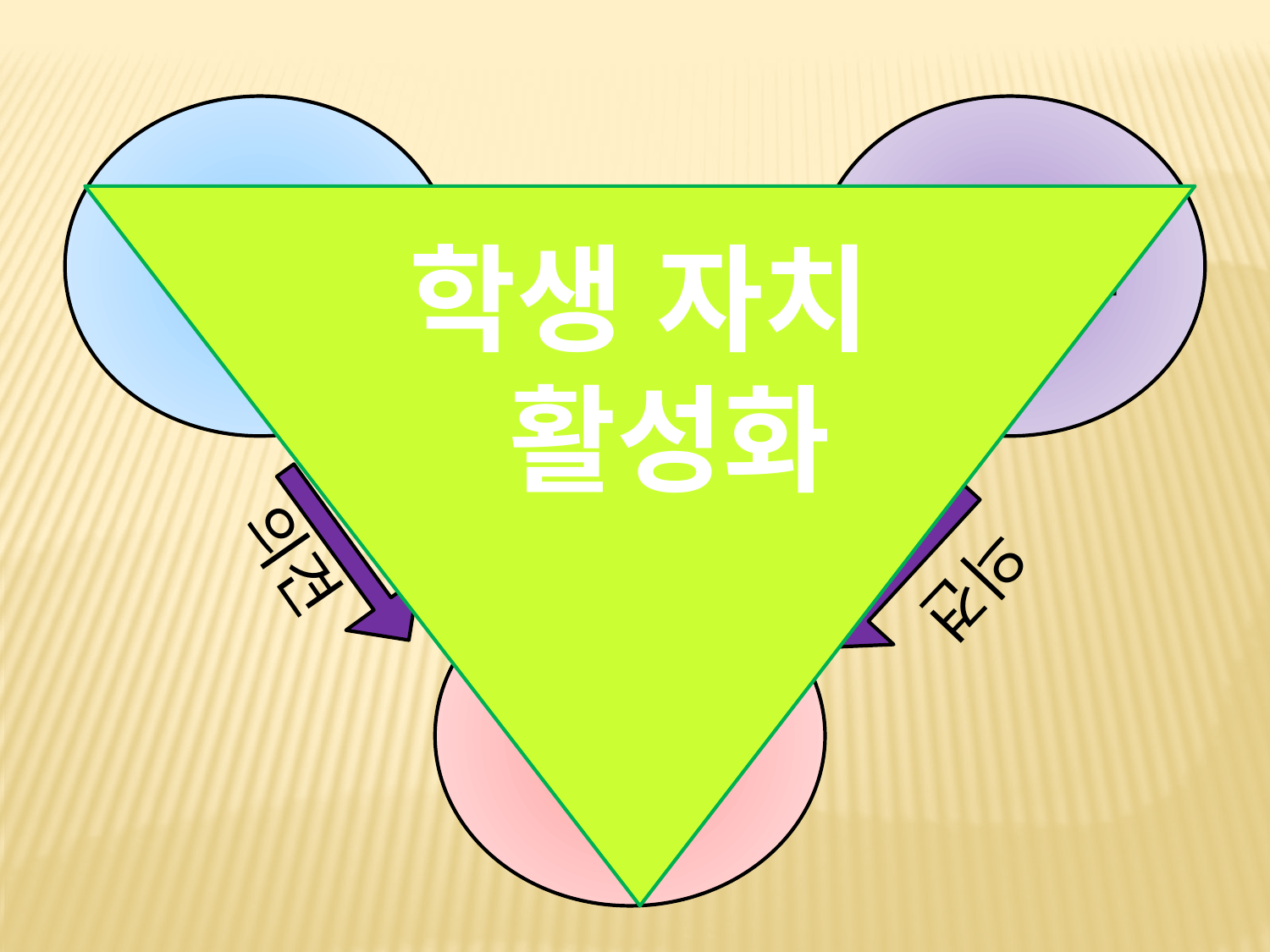

학생
학부모
학생 자치
 활성화

유기적
교류
교육

의견

의견

학교